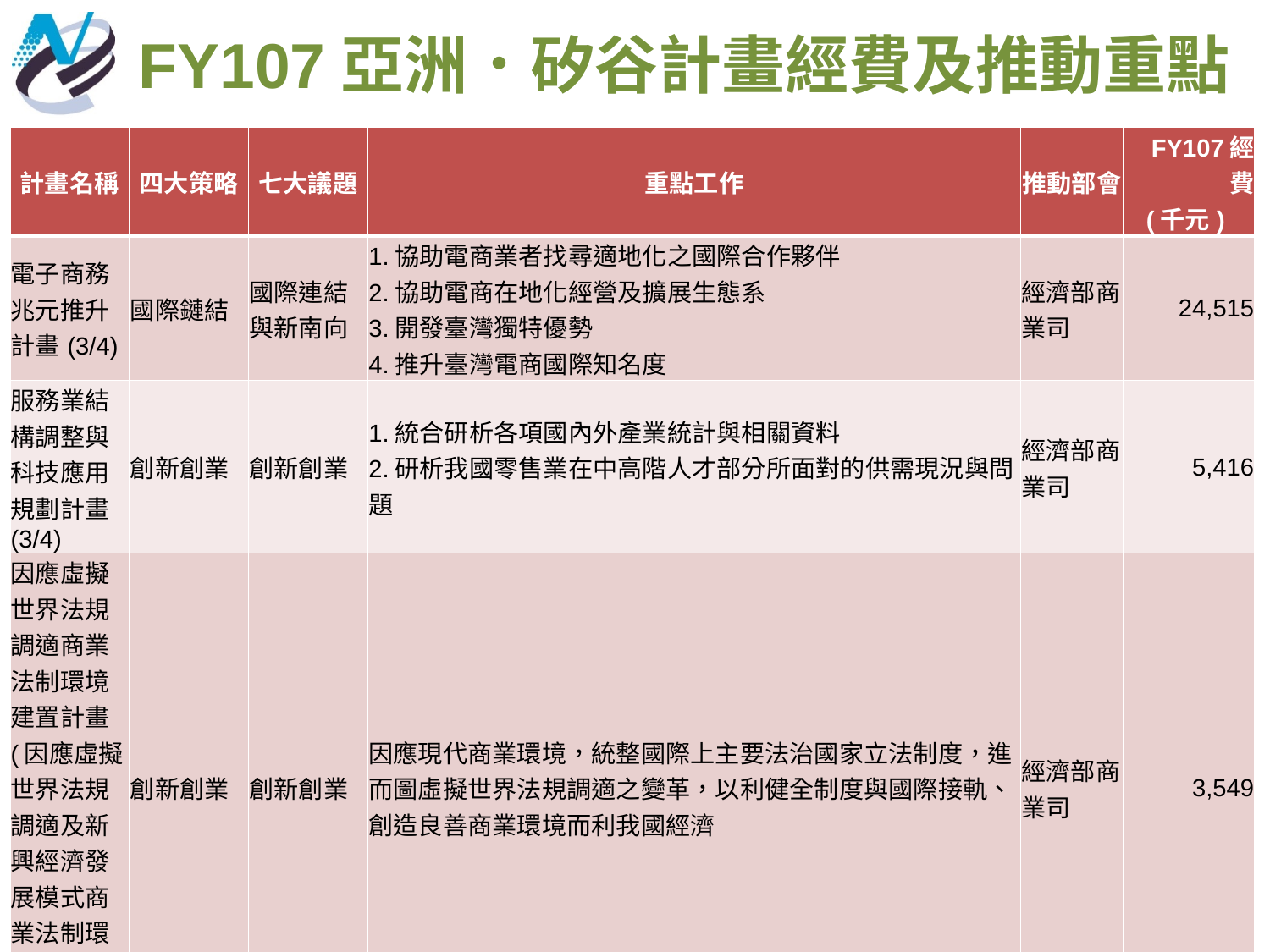

FY107亞洲．矽谷計畫經費及推動重點

| 計畫名稱 | 四大策略 | 七大議題 | 重點工作 | 推動部會 | FY107經費 (千元) |
| --- | --- | --- | --- | --- | --- |
| 電子商務兆元推升計畫(3/4) | 國際鏈結 | 國際連結與新南向 | 1.協助電商業者找尋適地化之國際合作夥伴 2.協助電商在地化經營及擴展生態系 3.開發臺灣獨特優勢 4.推升臺灣電商國際知名度 | 經濟部商業司 | 24,515 |
| 服務業結構調整與科技應用規劃計畫(3/4) | 創新創業 | 創新創業 | 1.統合研析各項國內外產業統計與相關資料 2.研析我國零售業在中高階人才部分所面對的供需現況與問題 | 經濟部商業司 | 5,416 |
| 因應虛擬世界法規調適商業法制環境建置計畫(因應虛擬世界法規調適及新興經濟發展模式商業法制環境建置計畫) | 創新創業 | 創新創業 | 因應現代商業環境，統整國際上主要法治國家立法制度，進而圖虛擬世界法規調適之變革，以利健全制度與國際接軌、創造良善商業環境而利我國經濟 | 經濟部商業司 | 3,549 |
31